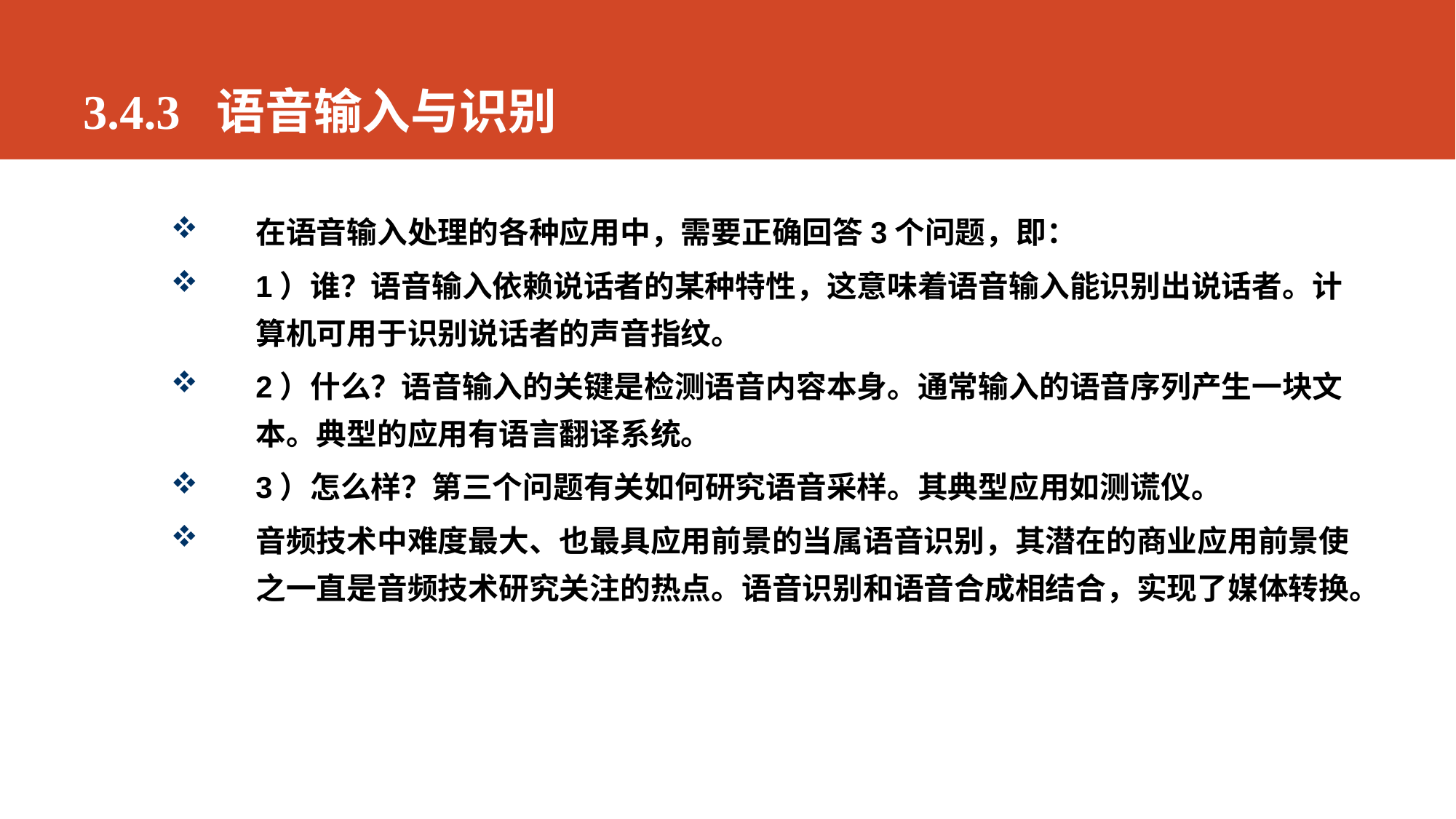

# 3.4.3  语音输入与识别
在语音输入处理的各种应用中，需要正确回答3个问题，即：
1）谁？语音输入依赖说话者的某种特性，这意味着语音输入能识别出说话者。计算机可用于识别说话者的声音指纹。
2）什么？语音输入的关键是检测语音内容本身。通常输入的语音序列产生一块文本。典型的应用有语言翻译系统。
3）怎么样？第三个问题有关如何研究语音采样。其典型应用如测谎仪。
音频技术中难度最大、也最具应用前景的当属语音识别，其潜在的商业应用前景使之一直是音频技术研究关注的热点。语音识别和语音合成相结合，实现了媒体转换。